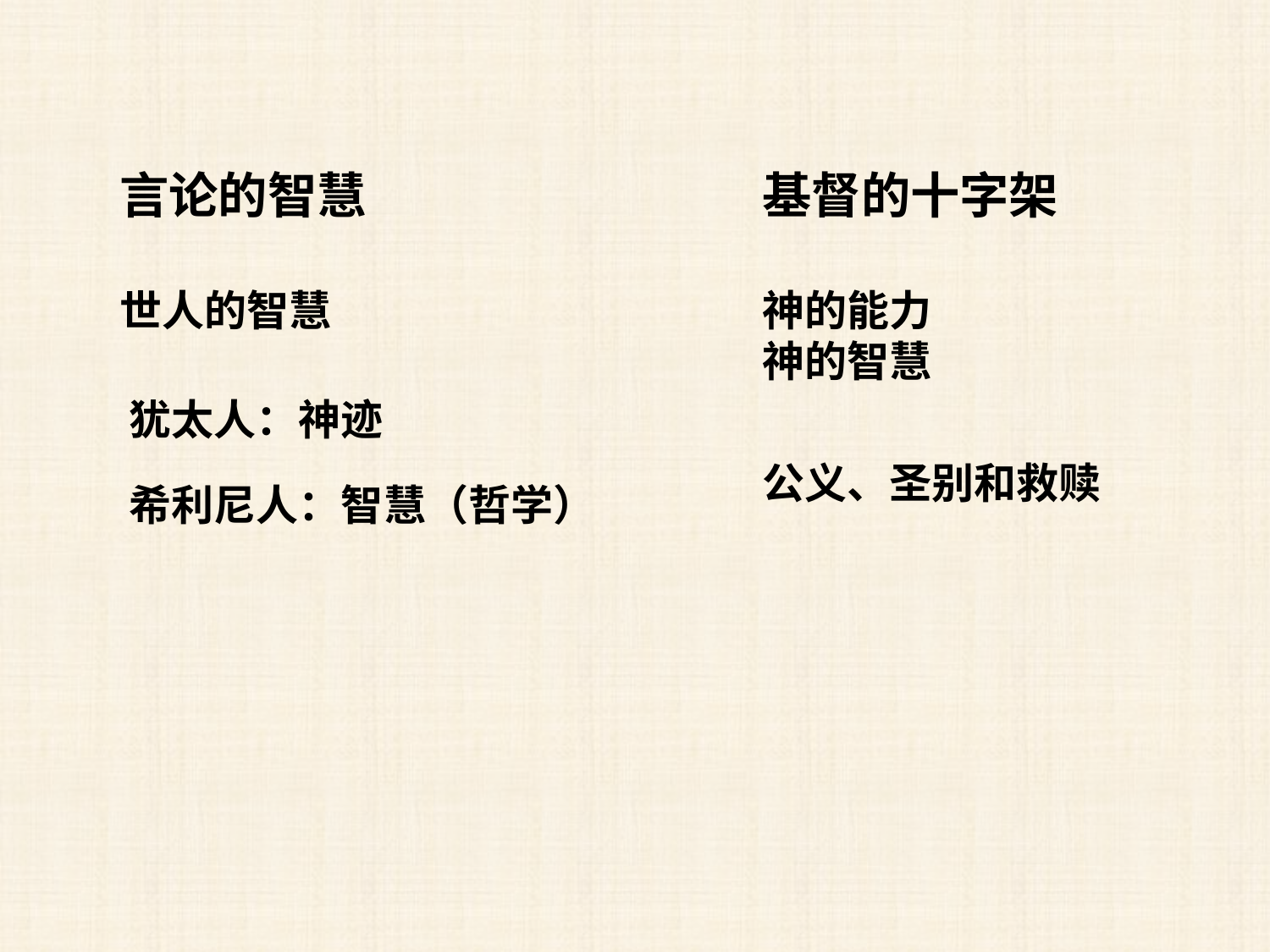

言论的智慧
基督的十字架
世人的智慧
神的能力
神的智慧
犹太人：神迹
公义、圣别和救赎
希利尼人：智慧（哲学）